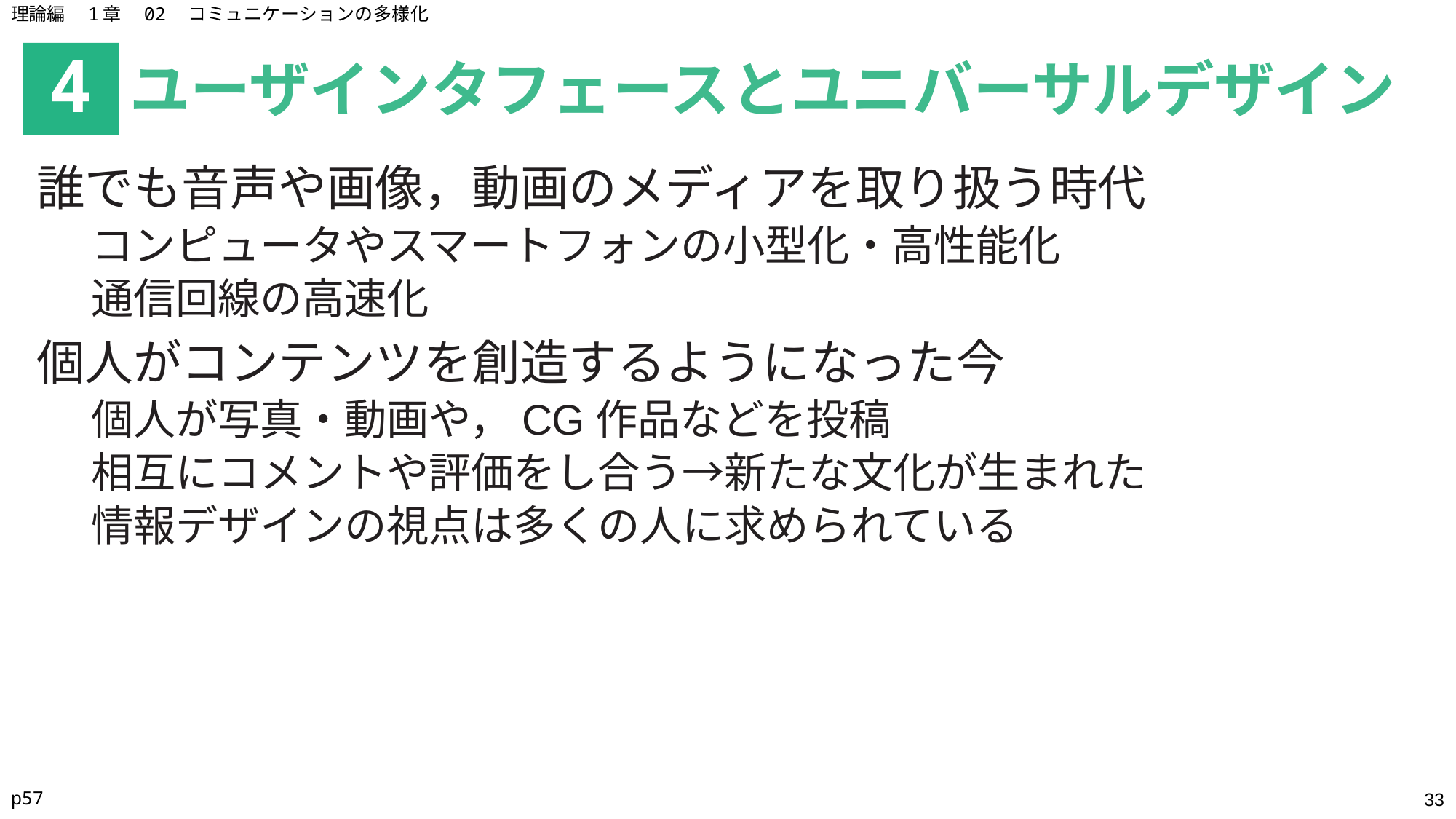

理論編　1章　02　コミュニケーションの多様化
ユーザインタフェースとユニバーサルデザイン
4
誰でも音声や画像，動画のメディアを取り扱う時代
コンピュータやスマートフォンの小型化・高性能化
通信回線の高速化
個人がコンテンツを創造するようになった今
個人が写真・動画や，CG作品などを投稿
相互にコメントや評価をし合う→新たな文化が生まれた
情報デザインの視点は多くの人に求められている
p57
33